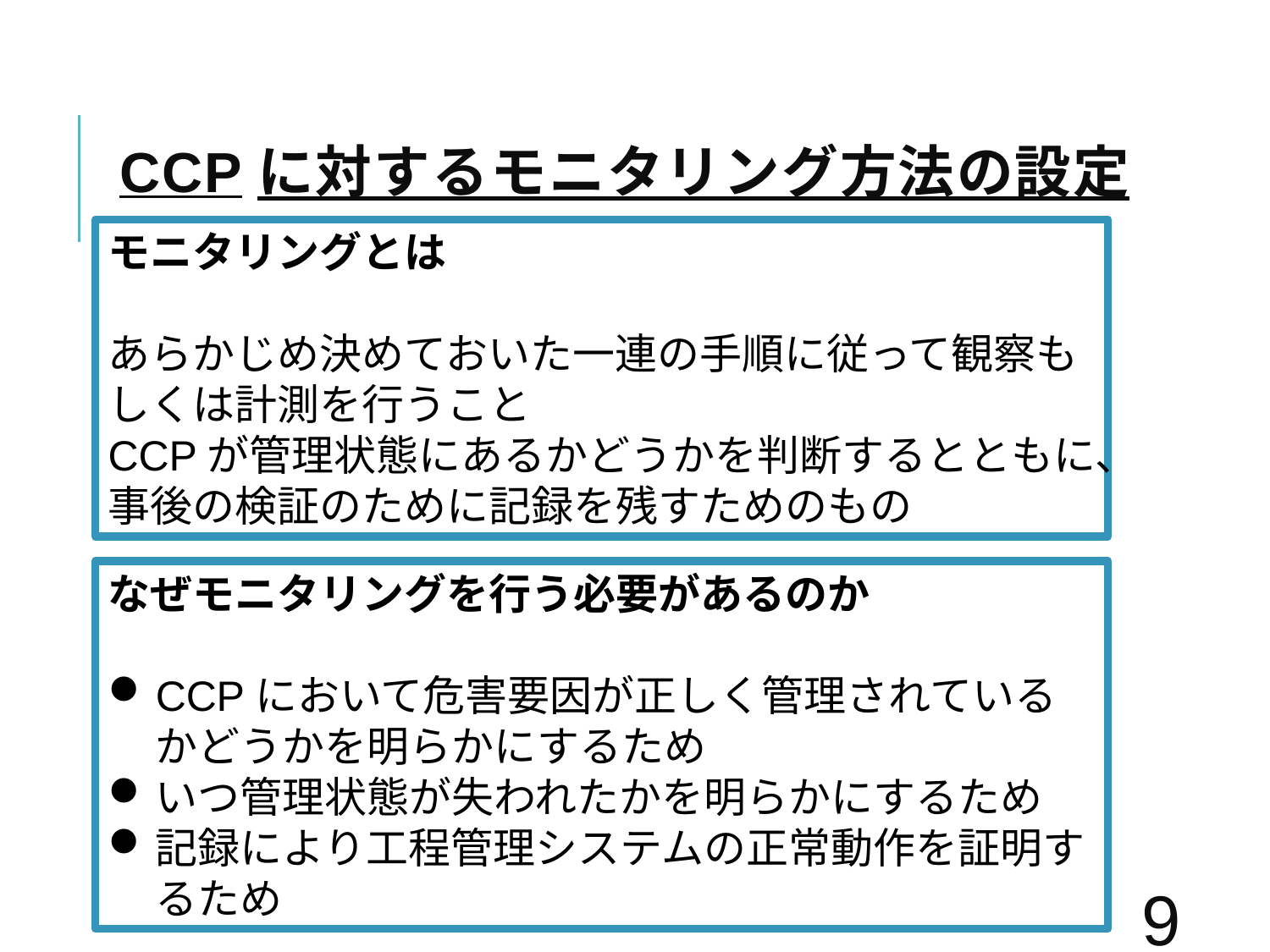

# CCPに対するモニタリング方法の設定
モニタリングとは

あらかじめ決めておいた一連の手順に従って観察もしくは計測を行うこと
CCPが管理状態にあるかどうかを判断するとともに、事後の検証のために記録を残すためのもの
なぜモニタリングを行う必要があるのか

CCPにおいて危害要因が正しく管理されているかどうかを明らかにするため
いつ管理状態が失われたかを明らかにするため
記録により工程管理システムの正常動作を証明するため
98